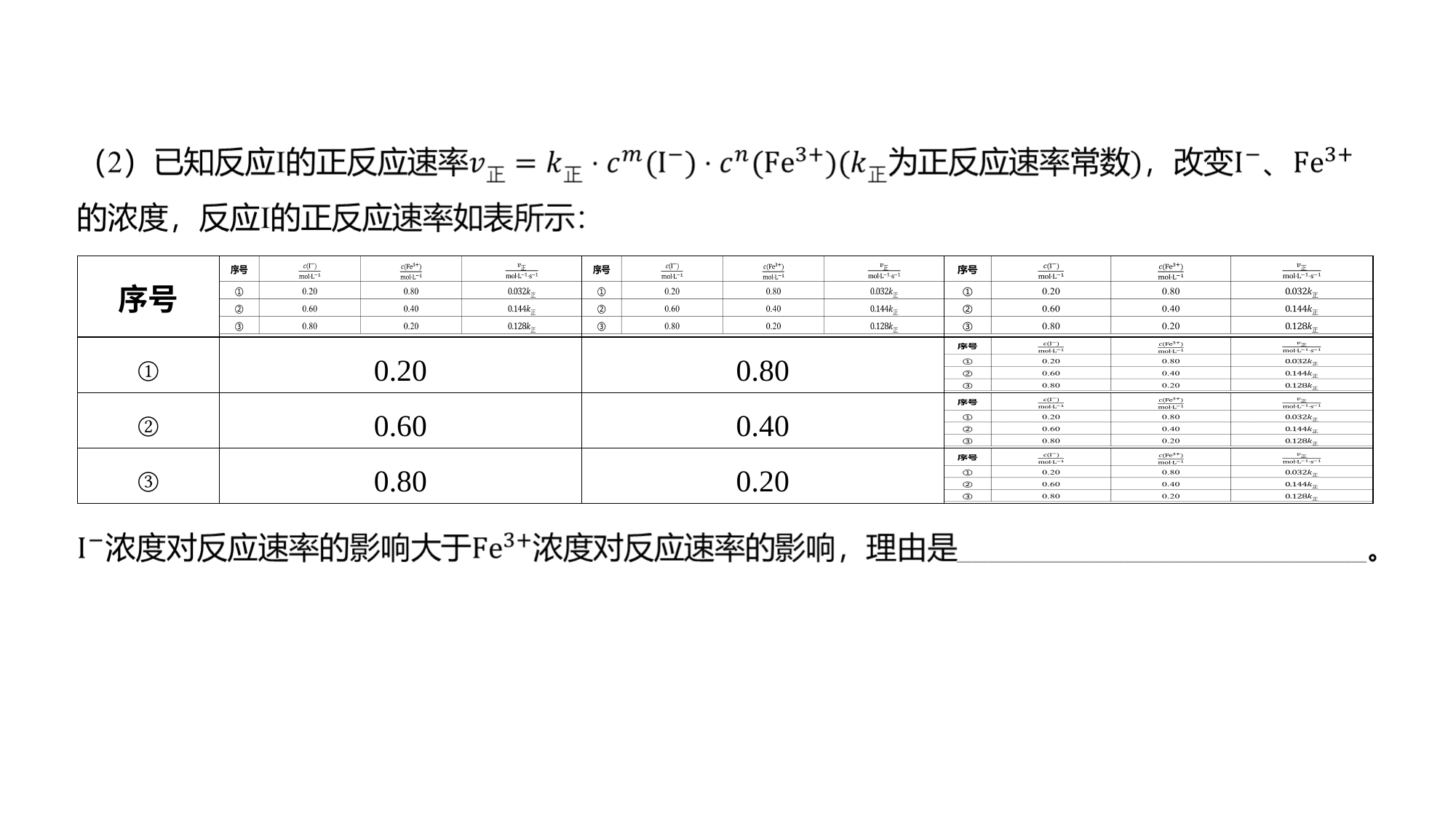

| 序号 |  |  |  |
| --- | --- | --- | --- |
| ① | 0.20 | 0.80 |  |
| ② | 0.60 | 0.40 |  |
| ③ | 0.80 | 0.20 |  |